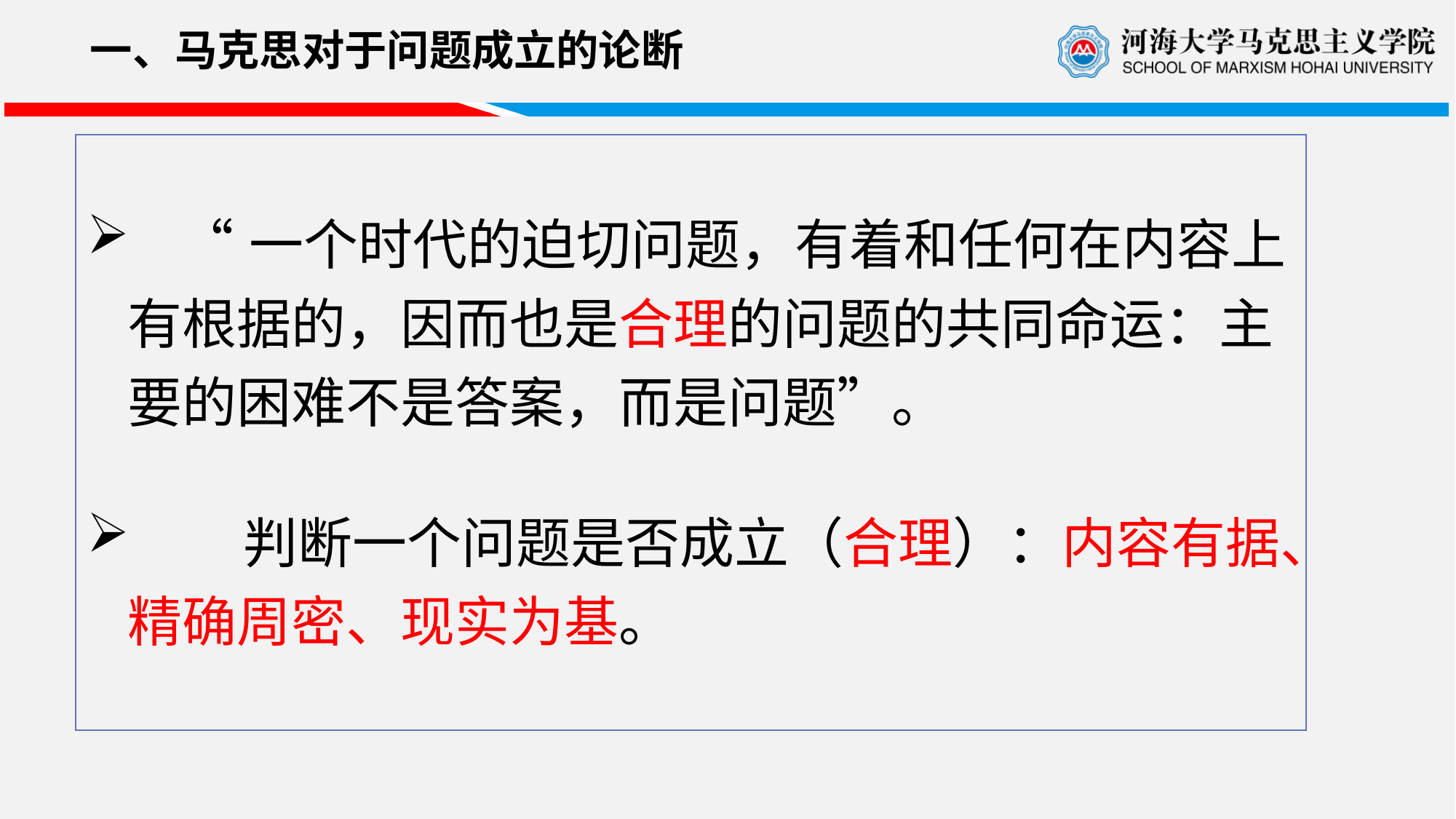

一、马克思对于问题成立的论断
| “一个时代的迫切问题，有着和任何在内容上有根据的，因而也是合理的问题的共同命运：主要的困难不是答案，而是问题”。 判断一个问题是否成立（合理）：内容有据、精确周密、现实为基。 |
| --- |